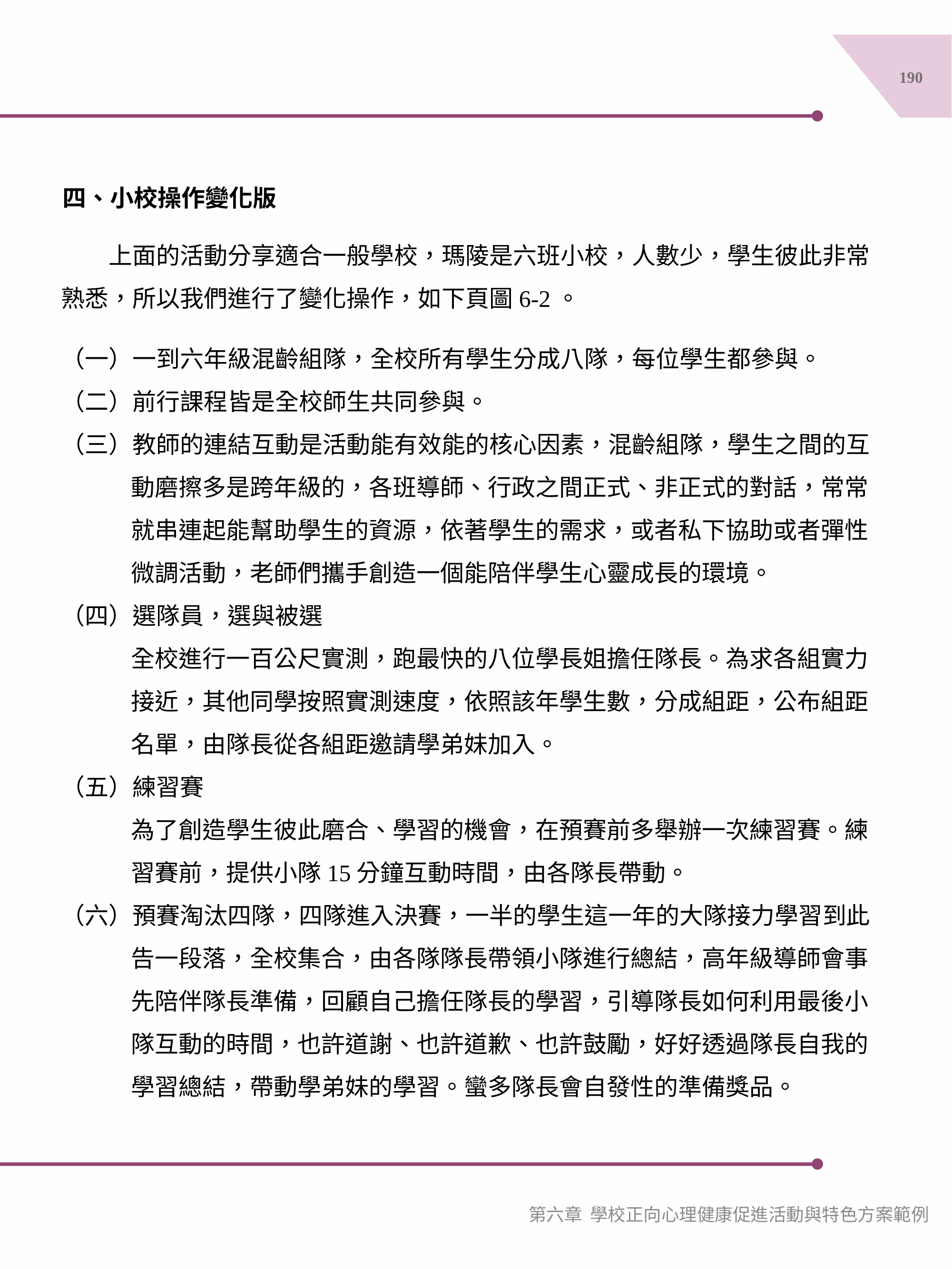

190
四、小校操作變化版
　　上面的活動分享適合一般學校，瑪陵是六班小校，人數少，學生彼此非常熟悉，所以我們進行了變化操作，如下頁圖6-2。
（一）一到六年級混齡組隊，全校所有學生分成八隊，每位學生都參與。
（二）前行課程皆是全校師生共同參與。
（三）教師的連結互動是活動能有效能的核心因素，混齡組隊，學生之間的互動磨擦多是跨年級的，各班導師、行政之間正式、非正式的對話，常常就串連起能幫助學生的資源，依著學生的需求，或者私下協助或者彈性微調活動，老師們攜手創造一個能陪伴學生心靈成長的環境。
（四）選隊員，選與被選
全校進行一百公尺實測，跑最快的八位學長姐擔任隊長。為求各組實力接近，其他同學按照實測速度，依照該年學生數，分成組距，公布組距名單，由隊長從各組距邀請學弟妹加入。
（五）練習賽
為了創造學生彼此磨合、學習的機會，在預賽前多舉辦一次練習賽。練習賽前，提供小隊15分鐘互動時間，由各隊長帶動。
（六）預賽淘汰四隊，四隊進入決賽，一半的學生這一年的大隊接力學習到此告一段落，全校集合，由各隊隊長帶領小隊進行總結，高年級導師會事先陪伴隊長準備，回顧自己擔任隊長的學習，引導隊長如何利用最後小隊互動的時間，也許道謝、也許道歉、也許鼓勵，好好透過隊長自我的學習總結，帶動學弟妹的學習。蠻多隊長會自發性的準備獎品。
第六章  學校正向心理健康促進活動與特色方案範例